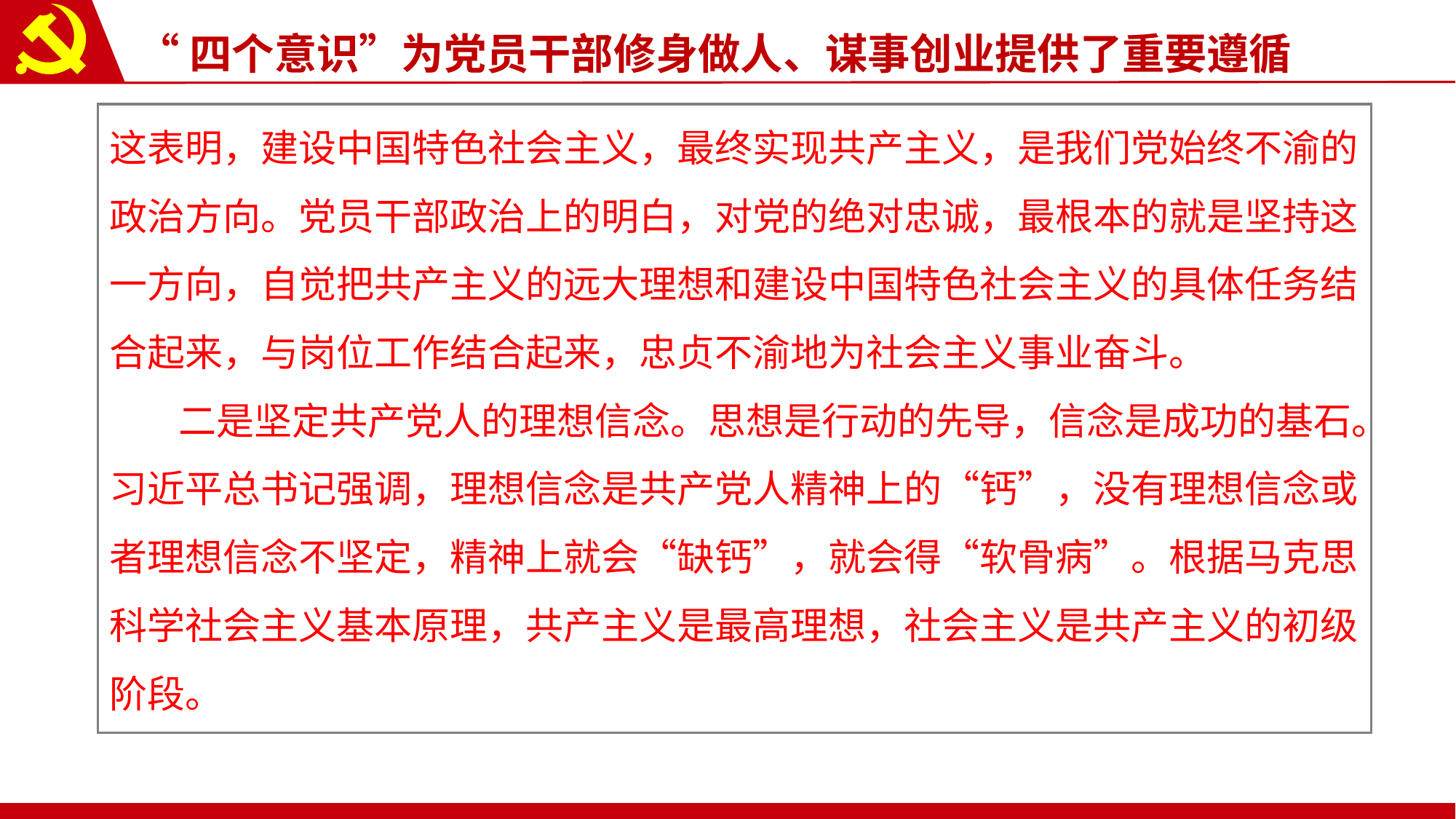

“四个意识”为党员干部修身做人、谋事创业提供了重要遵循
这表明，建设中国特色社会主义，最终实现共产主义，是我们党始终不渝的政治方向。党员干部政治上的明白，对党的绝对忠诚，最根本的就是坚持这一方向，自觉把共产主义的远大理想和建设中国特色社会主义的具体任务结合起来，与岗位工作结合起来，忠贞不渝地为社会主义事业奋斗。
       二是坚定共产党人的理想信念。思想是行动的先导，信念是成功的基石。习近平总书记强调，理想信念是共产党人精神上的“钙”，没有理想信念或者理想信念不坚定，精神上就会“缺钙”，就会得“软骨病”。根据马克思科学社会主义基本原理，共产主义是最高理想，社会主义是共产主义的初级阶段。